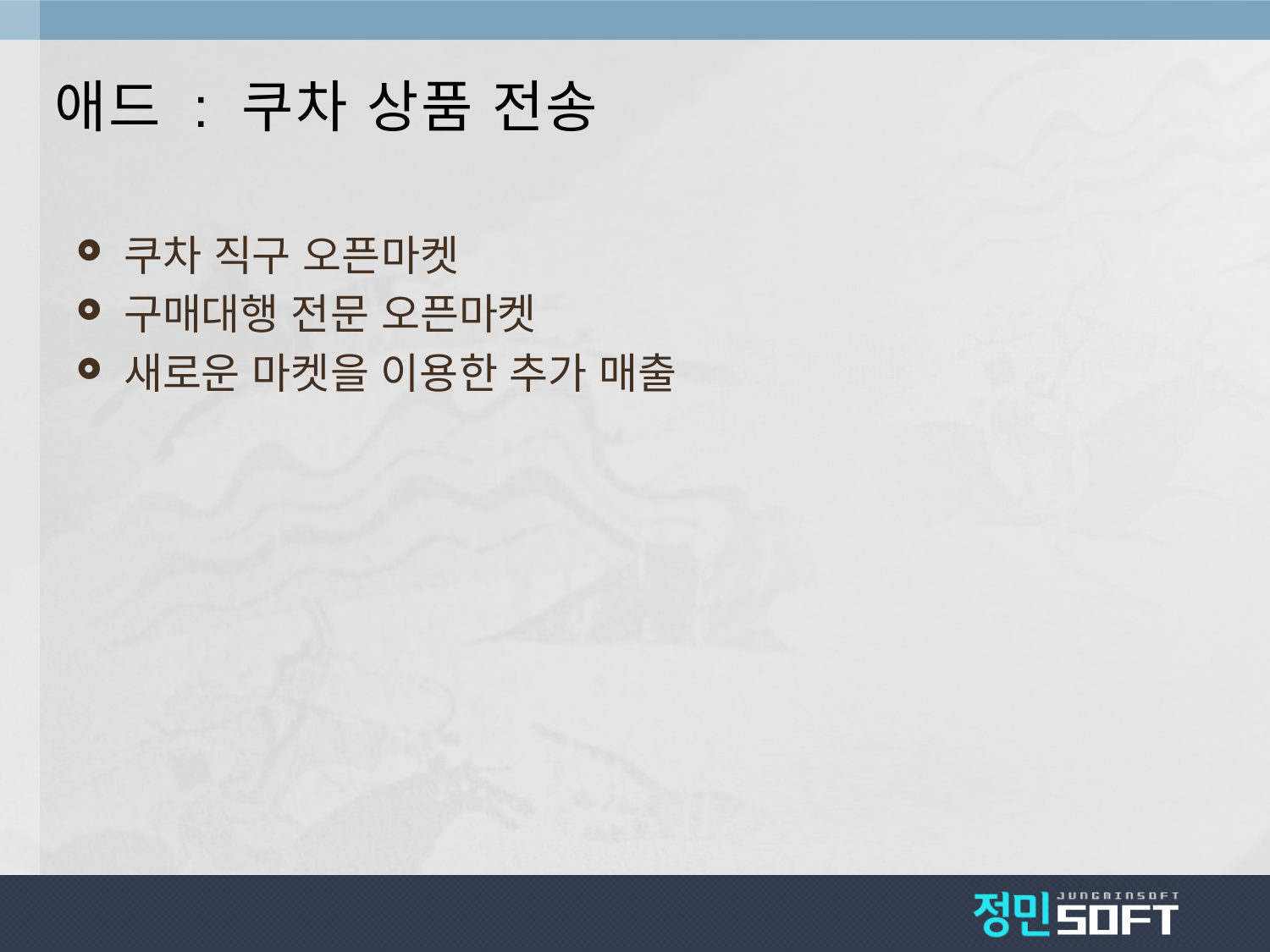

# 애드 : 쿠차 상품 전송
쿠차 직구 오픈마켓
구매대행 전문 오픈마켓
새로운 마켓을 이용한 추가 매출